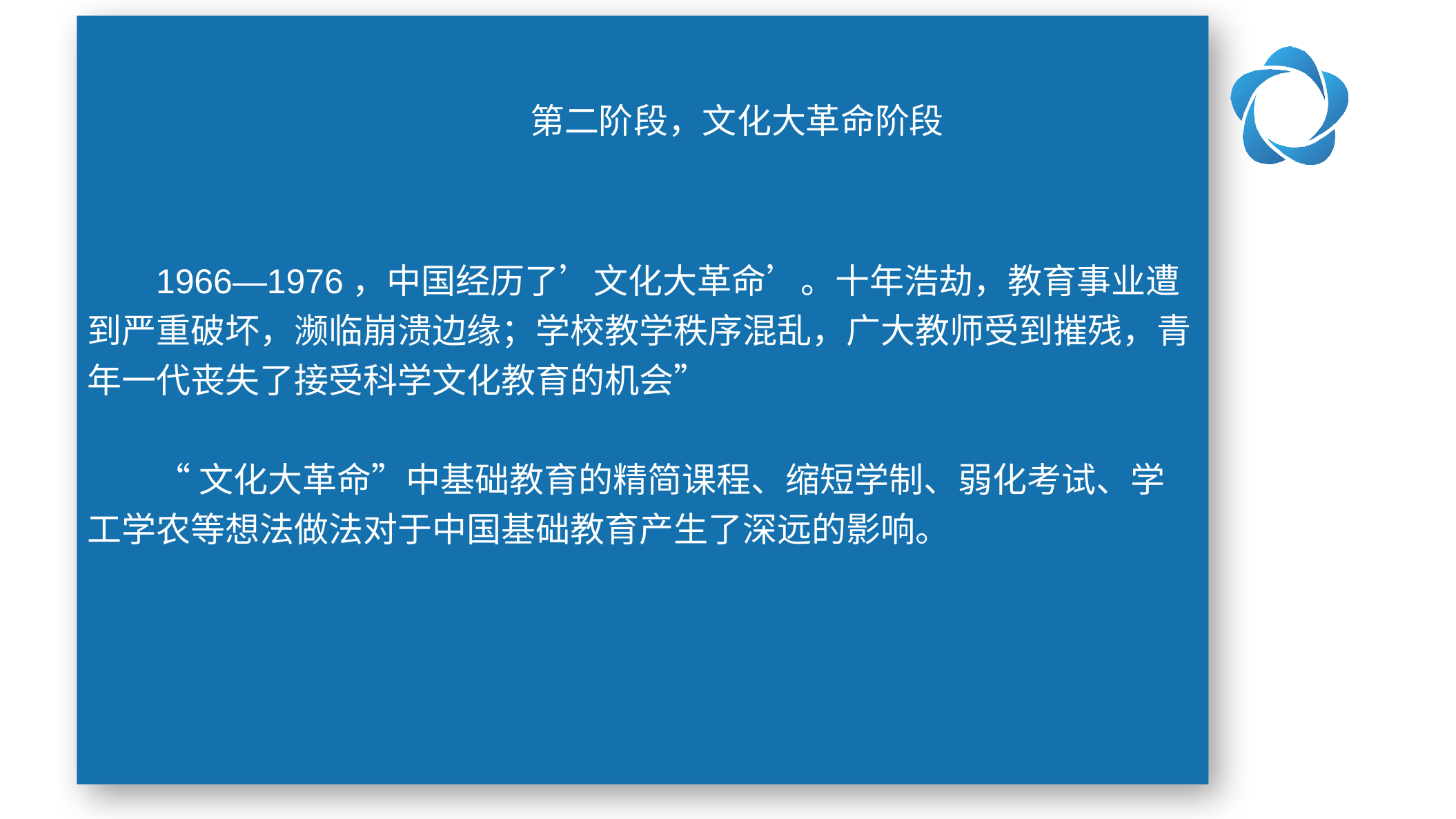

1966—1976，中国经历了’文化大革命’。十年浩劫，教育事业遭到严重破坏，濒临崩溃边缘；学校教学秩序混乱，广大教师受到摧残，青年一代丧失了接受科学文化教育的机会”

“文化大革命”中基础教育的精简课程、缩短学制、弱化考试、学工学农等想法做法对于中国基础教育产生了深远的影响。

第二阶段，文化大革命阶段